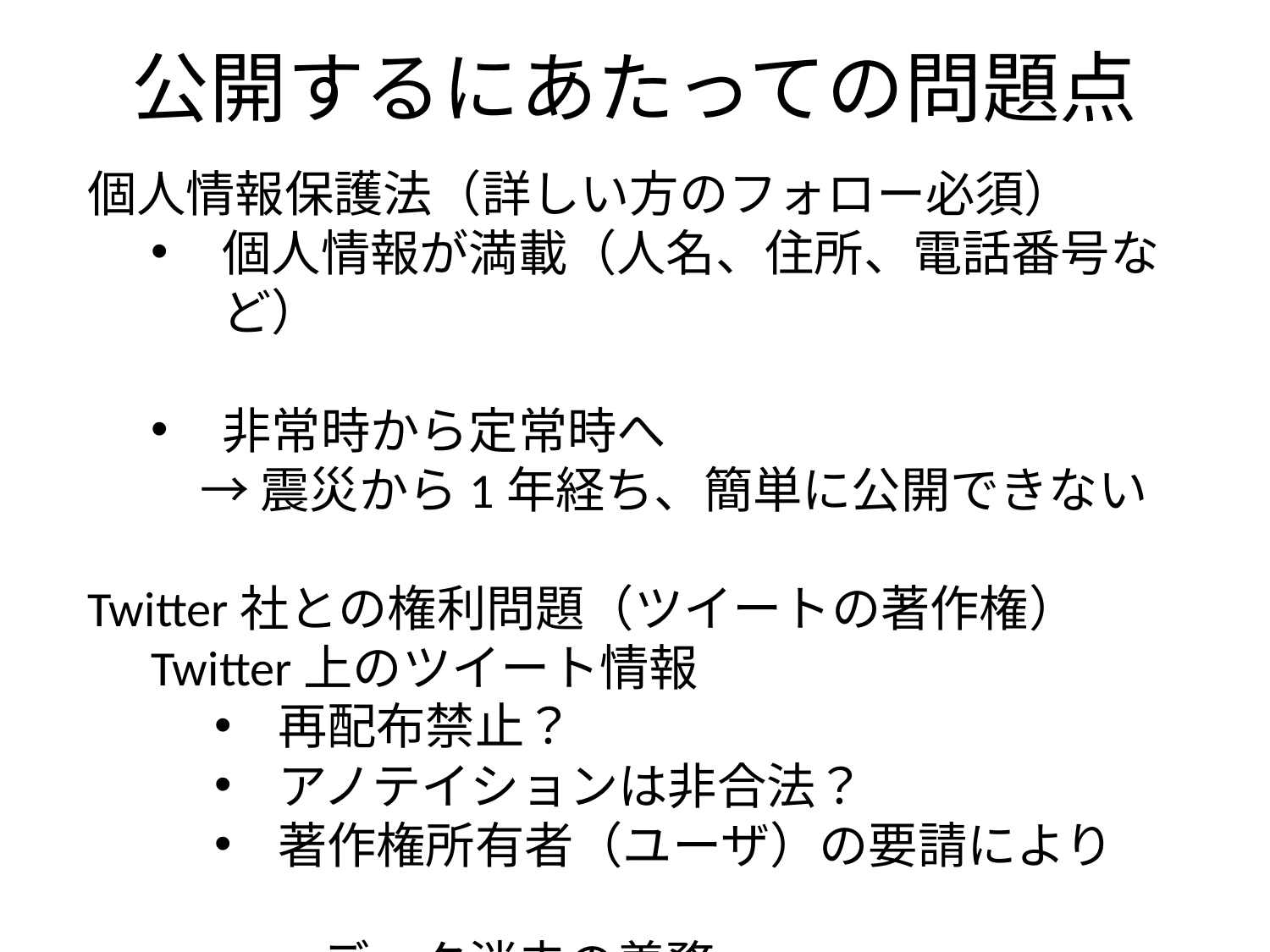

# 公開するにあたっての問題点
個人情報保護法（詳しい方のフォロー必須）
個人情報が満載（人名、住所、電話番号など）

非常時から定常時へ
　→ 震災から1年経ち、簡単に公開できない

Twitter社との権利問題（ツイートの著作権）
Twitter上のツイート情報
再配布禁止？
アノテイションは非合法？
著作権所有者（ユーザ）の要請により
　　  　データ消去の義務